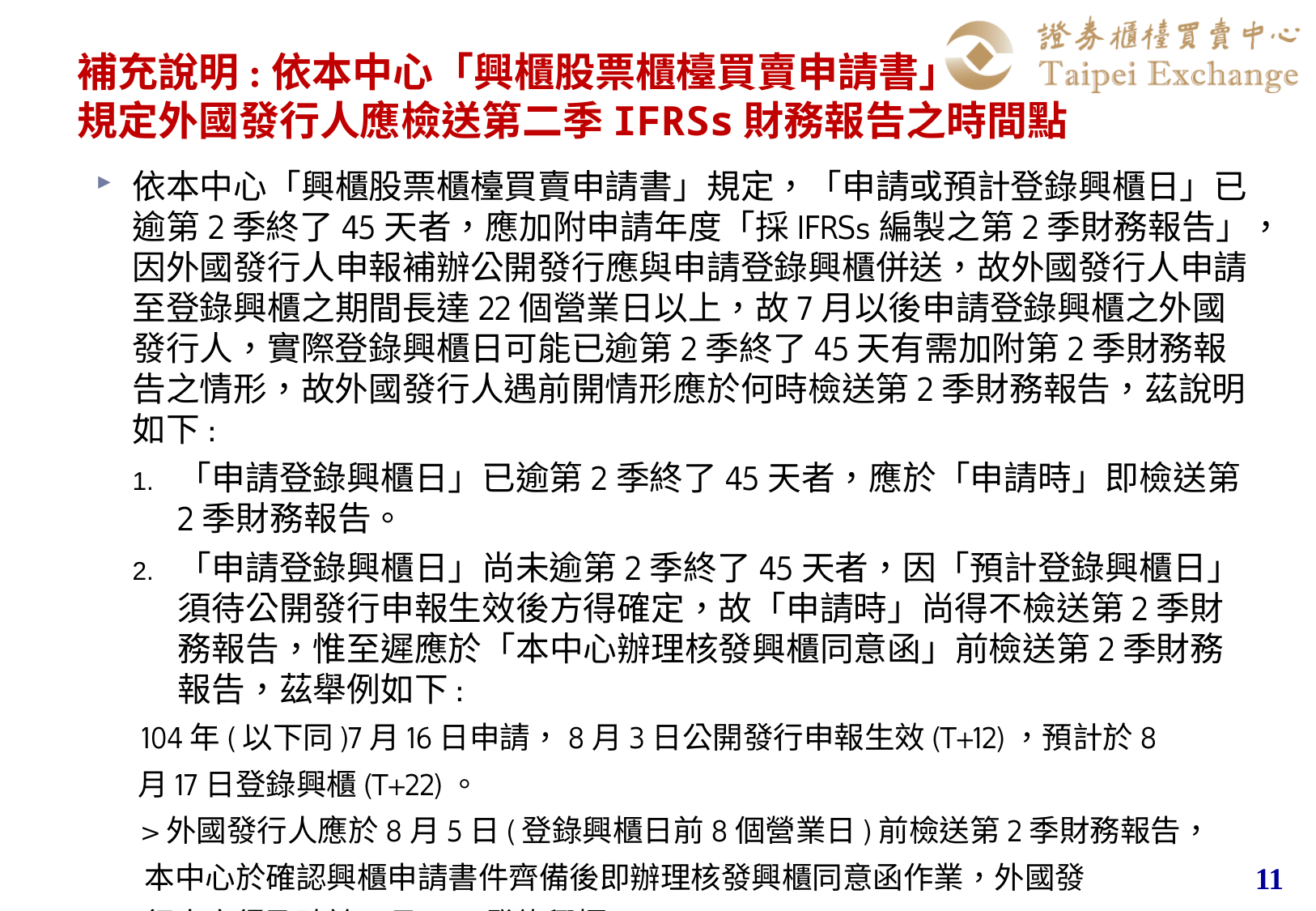

# 補充說明:依本中心「興櫃股票櫃檯買賣申請書」 規定外國發行人應檢送第二季IFRSs財務報告之時間點
依本中心「興櫃股票櫃檯買賣申請書」規定，「申請或預計登錄興櫃日」已逾第2季終了45天者，應加附申請年度「採IFRSs編製之第2季財務報告」，因外國發行人申報補辦公開發行應與申請登錄興櫃併送，故外國發行人申請至登錄興櫃之期間長達22個營業日以上，故7月以後申請登錄興櫃之外國發行人，實際登錄興櫃日可能已逾第2季終了45天有需加附第2季財務報告之情形，故外國發行人遇前開情形應於何時檢送第2季財務報告，茲說明如下:
「申請登錄興櫃日」已逾第2季終了45天者，應於「申請時」即檢送第2季財務報告。
「申請登錄興櫃日」尚未逾第2季終了45天者，因「預計登錄興櫃日」須待公開發行申報生效後方得確定，故「申請時」尚得不檢送第2季財務報告，惟至遲應於「本中心辦理核發興櫃同意函」前檢送第2季財務報告，茲舉例如下:
     104年(以下同)7月16日申請，8月3日公開發行申報生效(T+12)，預計於8
     月17日登錄興櫃(T+22)。
     >外國發行人應於8月5日(登錄興櫃日前8個營業日)前檢送第2季財務報告，
      本中心於確認興櫃申請書件齊備後即辦理核發興櫃同意函作業，外國發
      行人方得及時於8月17日登錄興櫃。
11